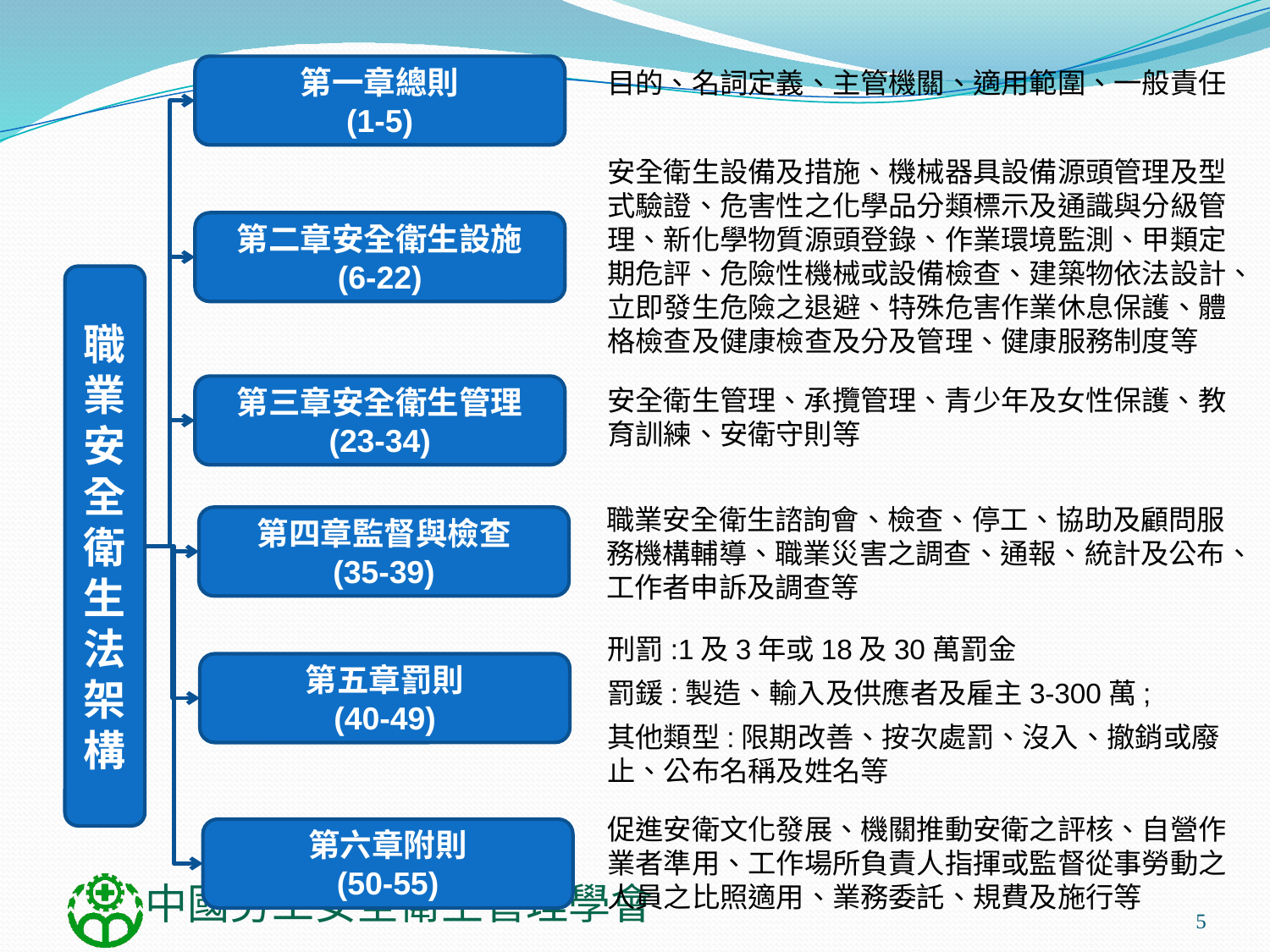

第一章總則
(1-5)
目的、名詞定義、主管機關、適用範圍、一般責任
#
安全衛生設備及措施、機械器具設備源頭管理及型式驗證、危害性之化學品分類標示及通識與分級管理、新化學物質源頭登錄、作業環境監測、甲類定期危評、危險性機械或設備檢查、建築物依法設計、立即發生危險之退避、特殊危害作業休息保護、體格檢查及健康檢查及分及管理、健康服務制度等
第二章安全衛生設施
(6-22)

職業安全衛生法架構
第三章安全衛生管理
(23-34)
安全衛生管理、承攬管理、青少年及女性保護、教育訓練、安衛守則等
職業安全衛生諮詢會、檢查、停工、協助及顧問服務機構輔導、職業災害之調查、通報、統計及公布、工作者申訴及調查等
第四章監督與檢查
(35-39)
刑罰:1及3年或18及30萬罰金
罰鍰:製造、輸入及供應者及雇主3-300萬;
其他類型:限期改善、按次處罰、沒入、撤銷或廢止、公布名稱及姓名等
第五章罰則
(40-49)
促進安衛文化發展、機關推動安衛之評核、自營作業者準用、工作場所負責人指揮或監督從事勞動之人員之比照適用、業務委託、規費及施行等
第六章附則
(50-55)
5